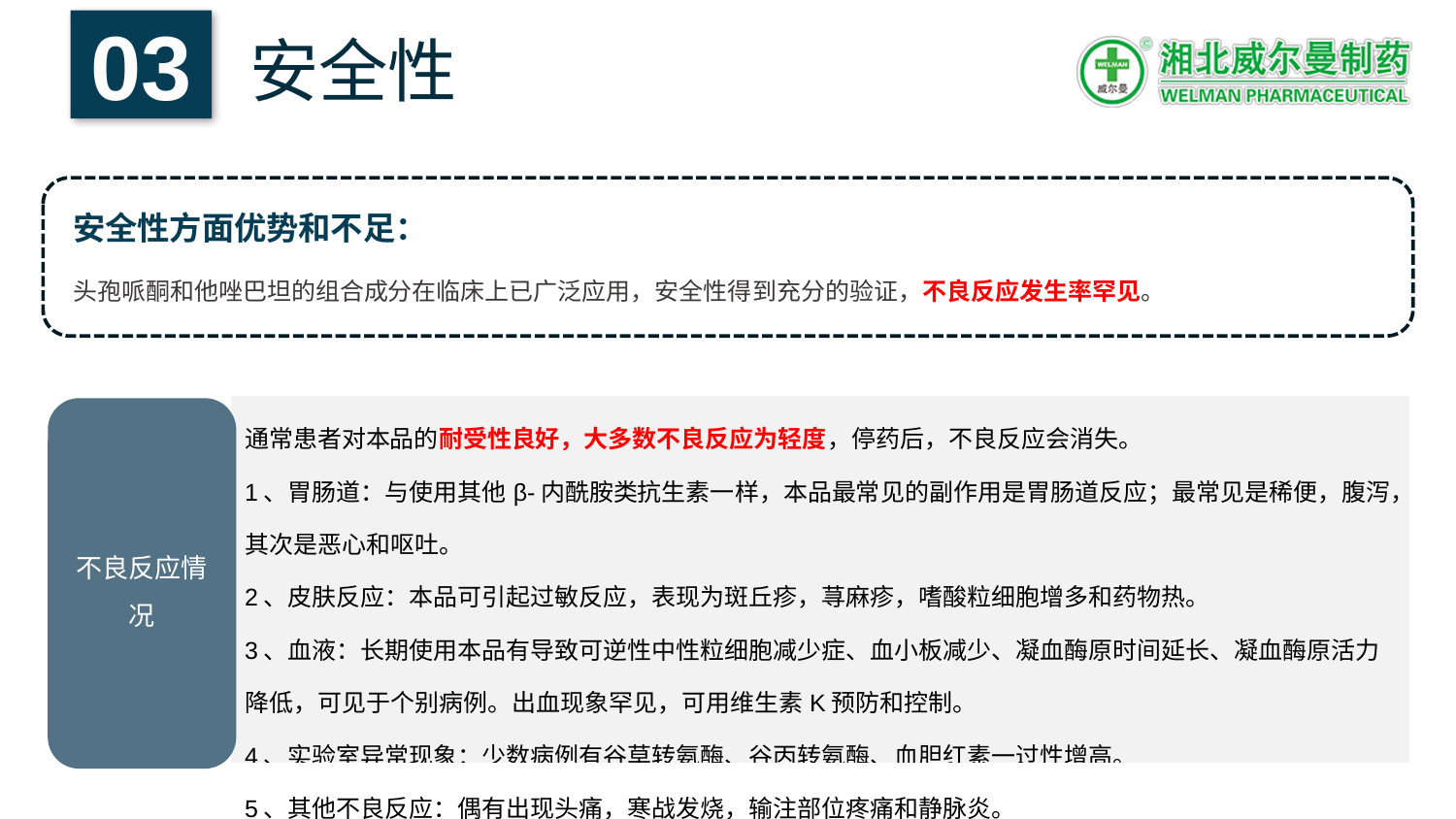

03
安全性

安全性方面优势和不足：

头孢哌酮和他唑巴坦的组合成分在临床上已广泛应用，安全性得到充分的验证，不良反应发生率罕见。
| 通常患者对本品的耐受性良好，大多数不良反应为轻度，停药后，不良反应会消失。 1、胃肠道：与使用其他β-内酰胺类抗生素一样，本品最常见的副作用是胃肠道反应；最常见是稀便，腹泻，其次是恶心和呕吐。 2、皮肤反应：本品可引起过敏反应，表现为斑丘疹，荨麻疹，嗜酸粒细胞增多和药物热。 3、血液：长期使用本品有导致可逆性中性粒细胞减少症、血小板减少、凝血酶原时间延长、凝血酶原活力降低，可见于个别病例。出血现象罕见，可用维生素K预防和控制。 4、实验室异常现象：少数病例有谷草转氨酶、谷丙转氨酶、血胆红素一过性增高。 5、其他不良反应：偶有出现头痛，寒战发烧，输注部位疼痛和静脉炎。 |
| --- |
不良反应情况